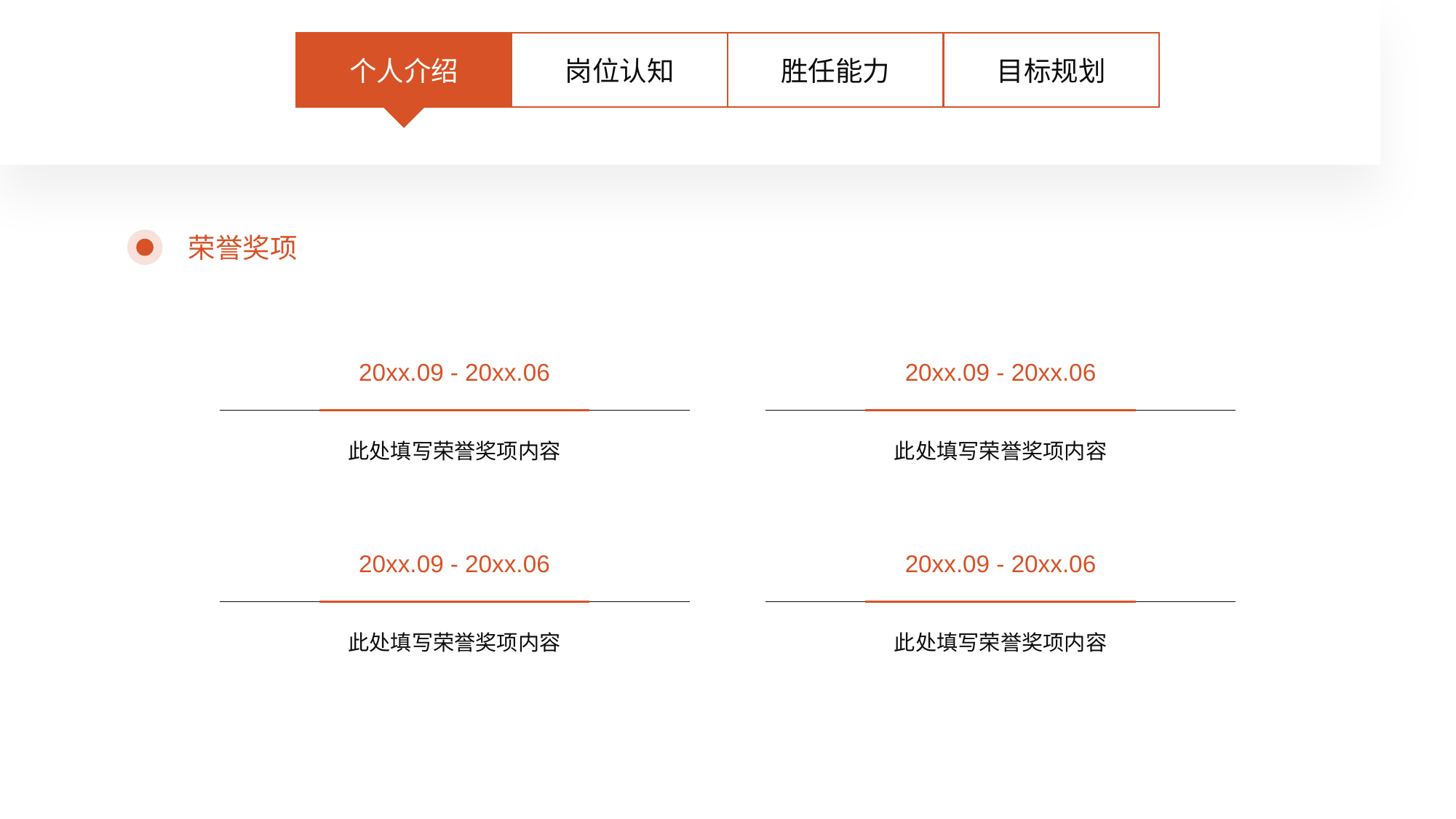

个人介绍
岗位认知
胜任能力
目标规划

荣誉奖项

20xx.09 - 20xx.06
此处填写荣誉奖项内容
20xx.09 - 20xx.06
此处填写荣誉奖项内容
20xx.09 - 20xx.06
此处填写荣誉奖项内容
20xx.09 - 20xx.06
此处填写荣誉奖项内容